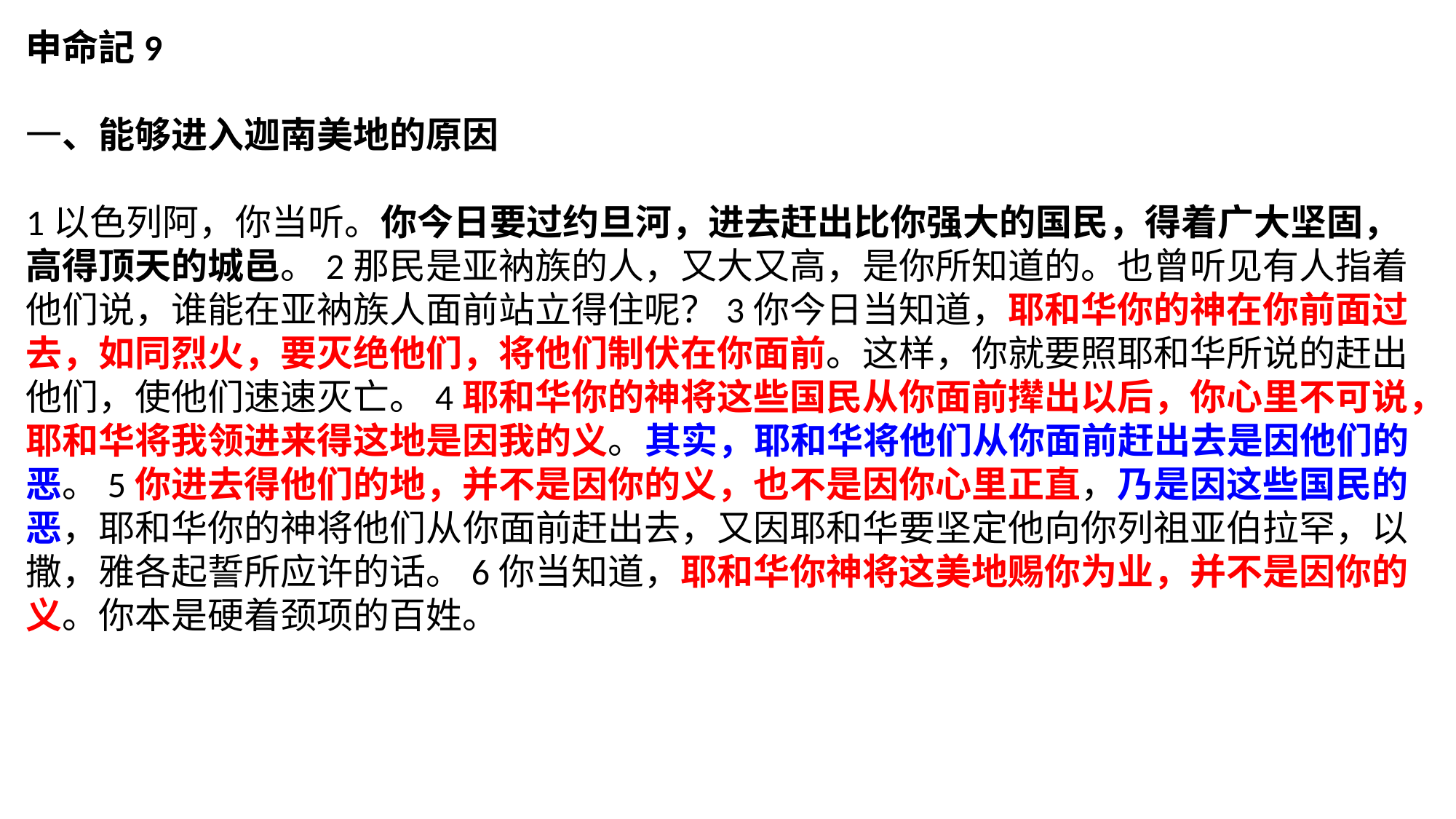

申命記9

一、能够进入迦南美地的原因

1以色列阿，你当听。你今日要过约旦河，进去赶出比你强大的国民，得着广大坚固，高得顶天的城邑。2那民是亚衲族的人，又大又高，是你所知道的。也曾听见有人指着他们说，谁能在亚衲族人面前站立得住呢？3你今日当知道，耶和华你的神在你前面过去，如同烈火，要灭绝他们，将他们制伏在你面前。这样，你就要照耶和华所说的赶出他们，使他们速速灭亡。4耶和华你的神将这些国民从你面前撵出以后，你心里不可说，耶和华将我领进来得这地是因我的义。其实，耶和华将他们从你面前赶出去是因他们的恶。5你进去得他们的地，并不是因你的义，也不是因你心里正直，乃是因这些国民的恶，耶和华你的神将他们从你面前赶出去，又因耶和华要坚定他向你列祖亚伯拉罕，以撒，雅各起誓所应许的话。6你当知道，耶和华你神将这美地赐你为业，并不是因你的义。你本是硬着颈项的百姓。